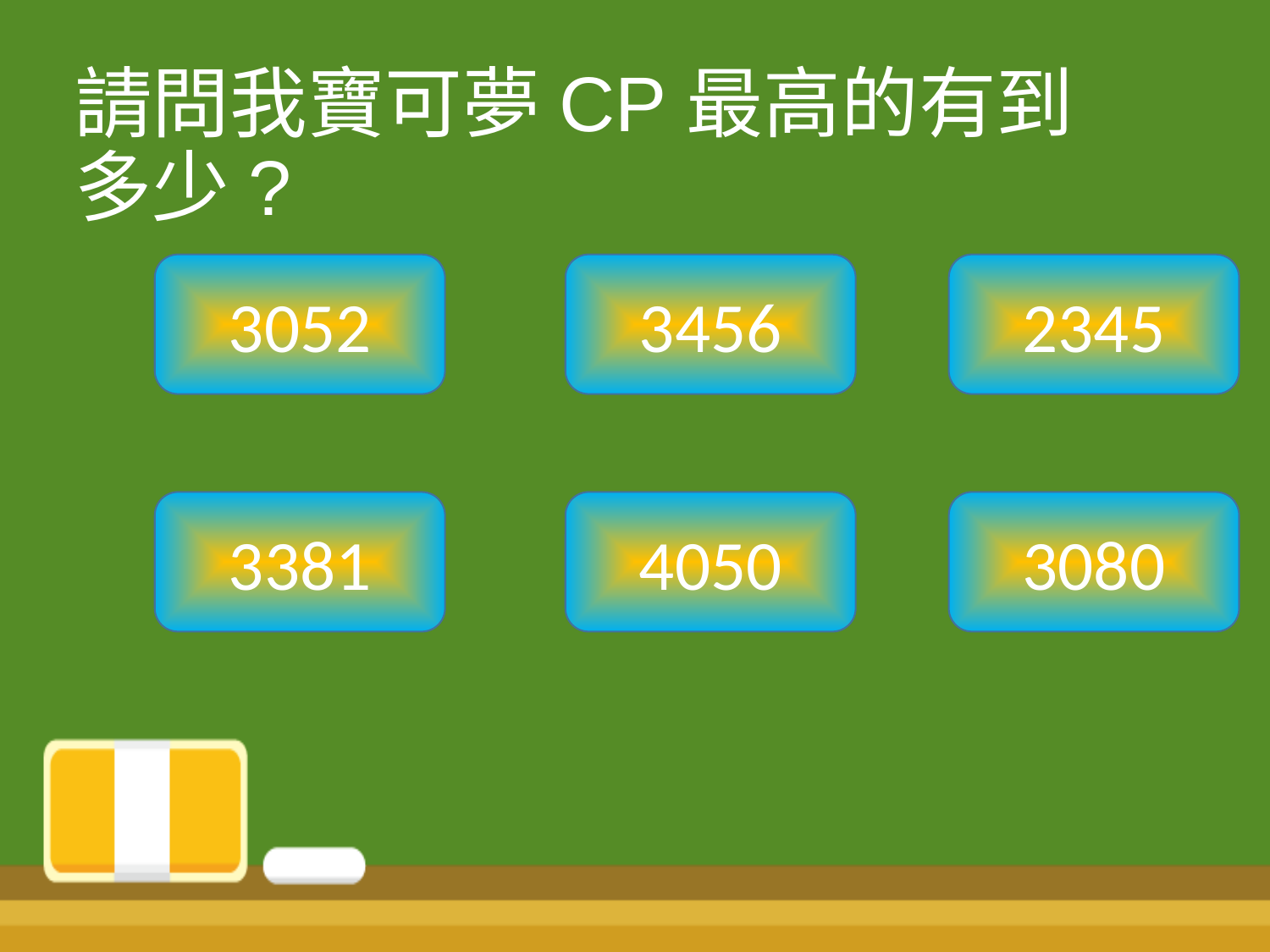

# 請問我寶可夢CP最高的有到多少?
3052
3456
2345
3381
4050
3080